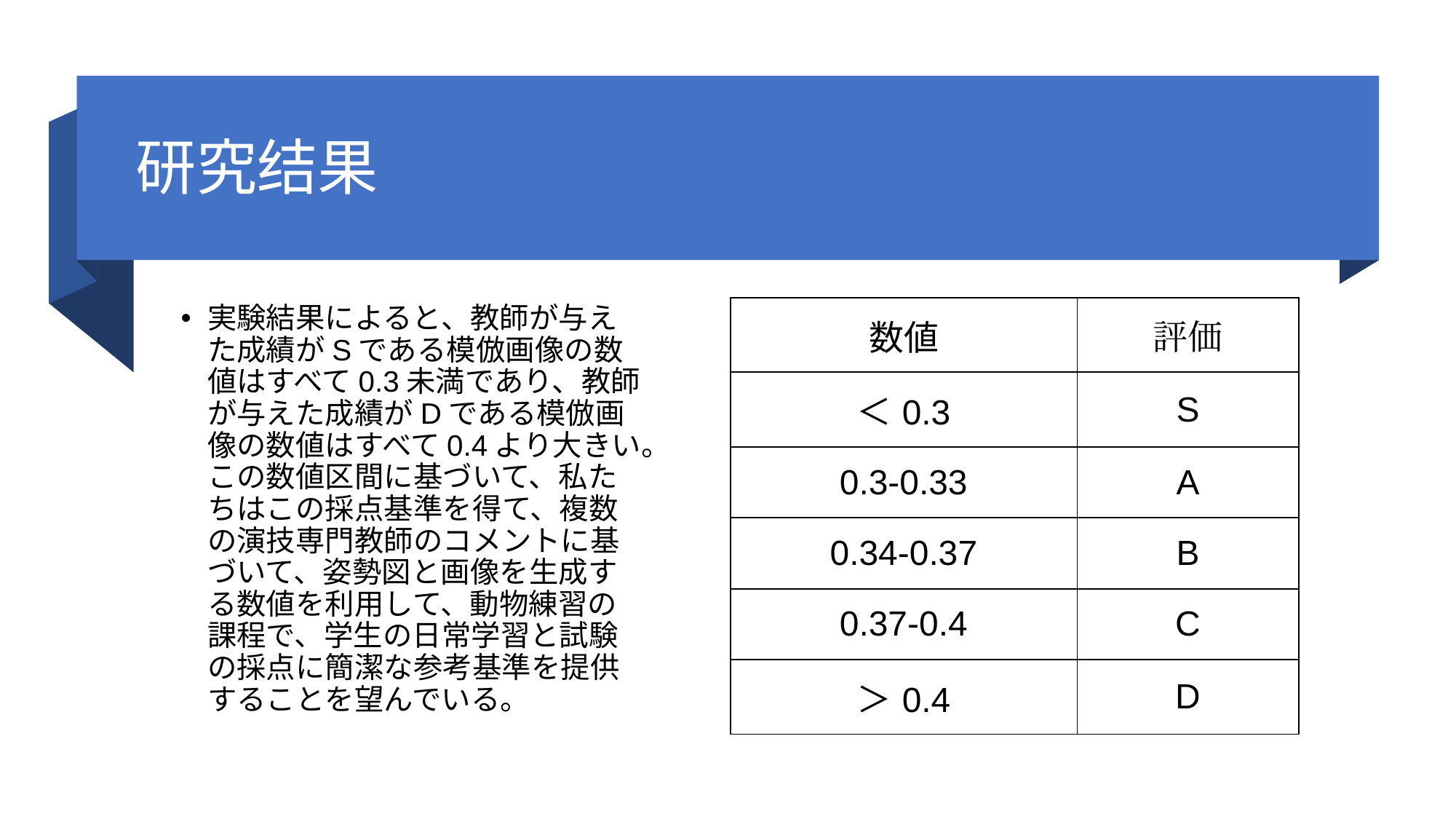

# 研究结果
| 数値 | 評価 |
| --- | --- |
| ＜0.3 | S |
| 0.3-0.33 | A |
| 0.34-0.37 | B |
| 0.37-0.4 | C |
| ＞0.4 | D |
実験結果によると、教師が与えた成績がSである模倣画像の数値はすべて0.3未満であり、教師が与えた成績がDである模倣画像の数値はすべて0.4より大きい。この数値区間に基づいて、私たちはこの採点基準を得て、複数の演技専門教師のコメントに基づいて、姿勢図と画像を生成する数値を利用して、動物練習の課程で、学生の日常学習と試験の採点に簡潔な参考基準を提供することを望んでいる。